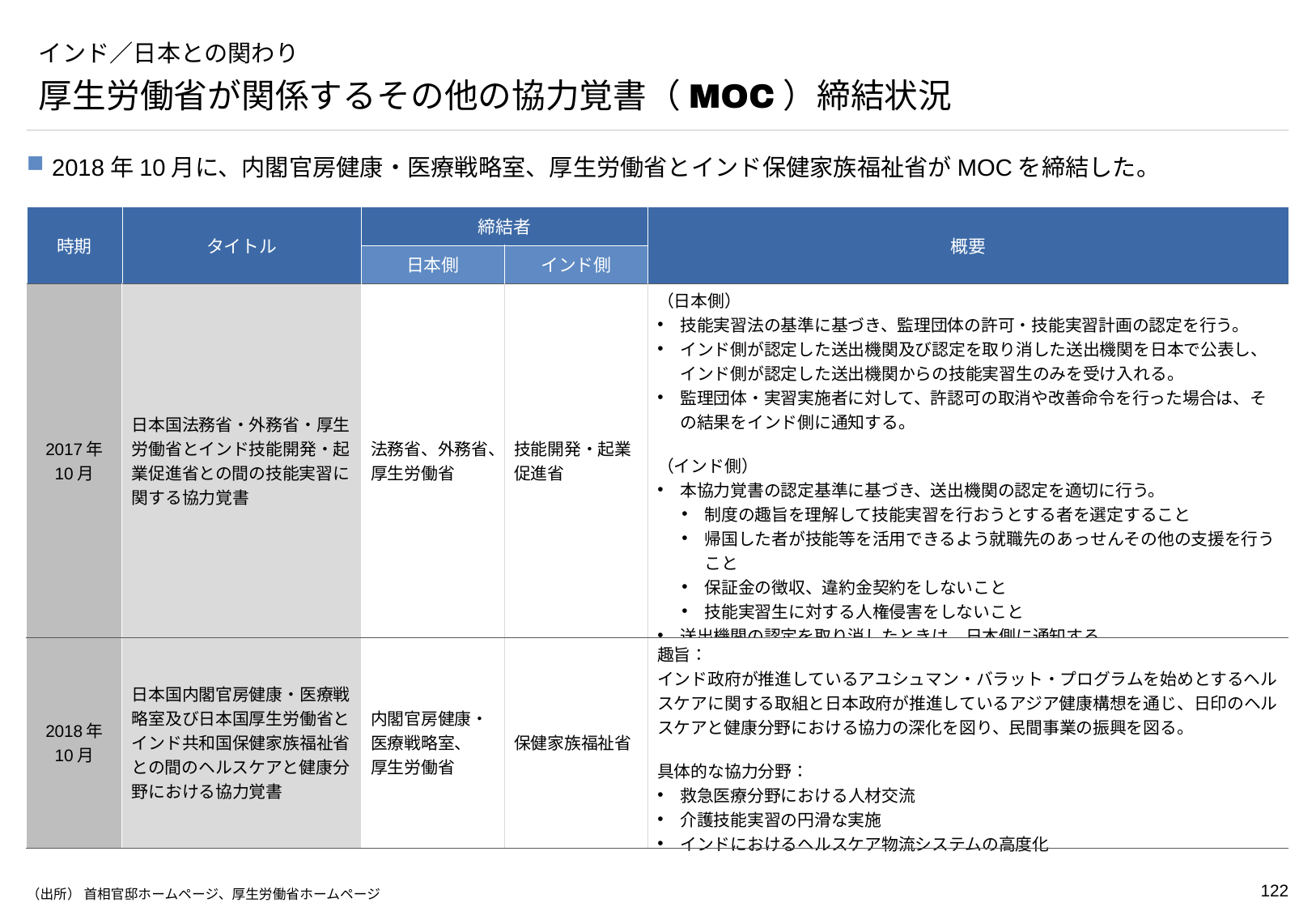

# インド／日本との関わり
厚生労働省が関係するその他の協力覚書（MOC）締結状況
2018年10月に、内閣官房健康・医療戦略室、厚生労働省とインド保健家族福祉省がMOCを締結した。
| 時期 | タイトル | 締結者 |  | 概要 |
| --- | --- | --- | --- | --- |
|  |  | 日本側 | インド側 |  |
| 2017年 10月 | 日本国法務省・外務省・厚生労働省とインド技能開発・起業促進省との間の技能実習に関する協力覚書 | 法務省、外務省、厚生労働省 | 技能開発・起業促進省 | （日本側） 技能実習法の基準に基づき、監理団体の許可・技能実習計画の認定を行う。 インド側が認定した送出機関及び認定を取り消した送出機関を日本で公表し、インド側が認定した送出機関からの技能実習生のみを受け入れる。 監理団体・実習実施者に対して、許認可の取消や改善命令を行った場合は、その結果をインド側に通知する。 （インド側） 本協力覚書の認定基準に基づき、送出機関の認定を適切に行う。 制度の趣旨を理解して技能実習を行おうとする者を選定すること 帰国した者が技能等を活用できるよう就職先のあっせんその他の支援を行うこと 保証金の徴収、違約金契約をしないこと 技能実習生に対する人権侵害をしないこと 送出機関の認定を取り消したときは、日本側に通知する。 日本側から不適切な送出機関についての通知を受けたときは、調査を行い適切に対処する。またその結果を日本側に通知する。 |
| 2018年 10月 | 日本国内閣官房健康・医療戦略室及び日本国厚生労働省とインド共和国保健家族福祉省との間のヘルスケアと健康分野における協力覚書 | 内閣官房健康・医療戦略室、 厚生労働省 | 保健家族福祉省 | 趣旨： インド政府が推進しているアユシュマン・バラット・プログラムを始めとするヘルスケアに関する取組と日本政府が推進しているアジア健康構想を通じ、日印のヘルスケアと健康分野における協力の深化を図り、民間事業の振興を図る。 具体的な協力分野： 救急医療分野における人材交流 介護技能実習の円滑な実施 インドにおけるヘルスケア物流システムの高度化 |
（出所） 首相官邸ホームページ、厚生労働省ホームページ